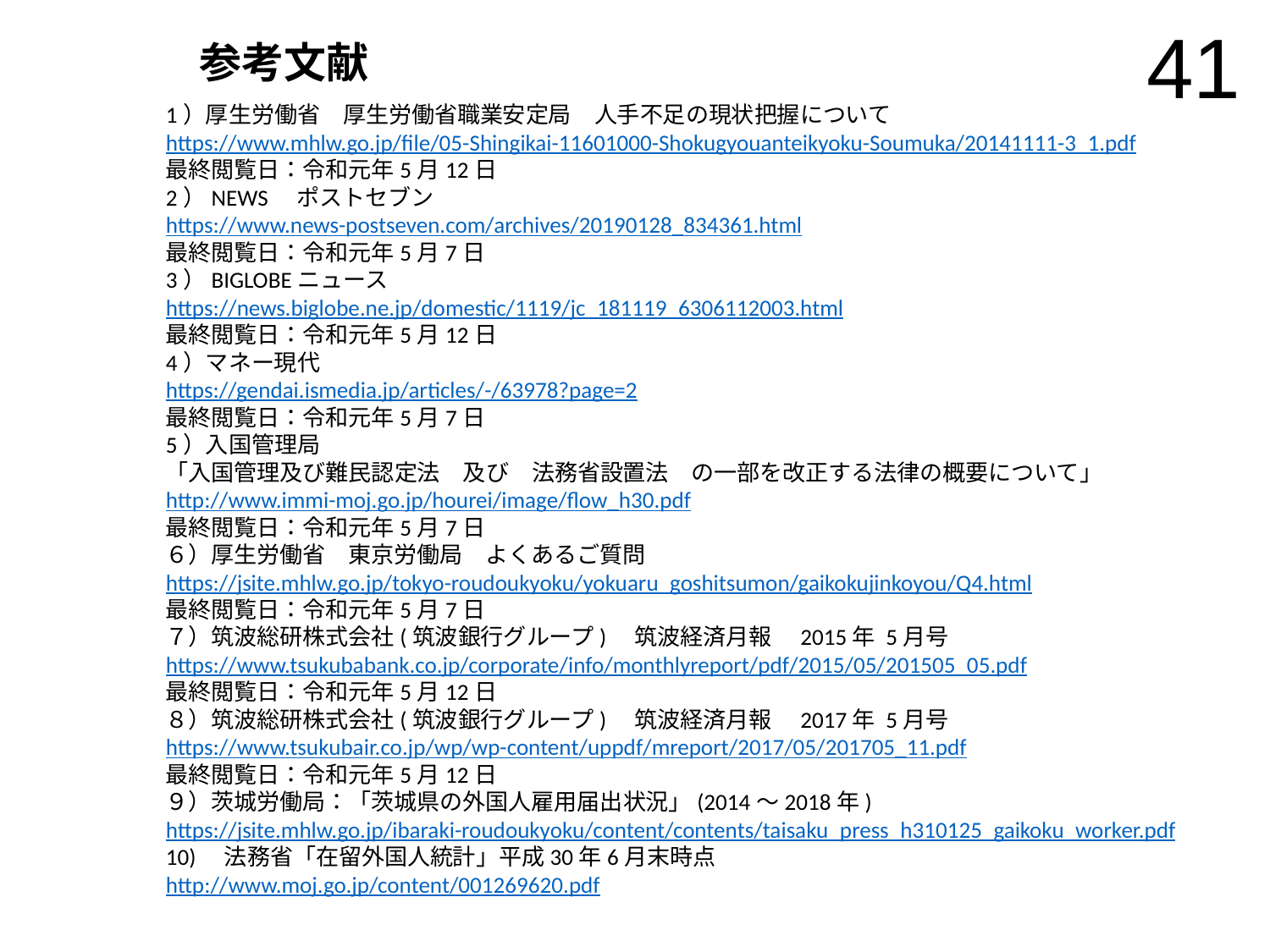

41
参考文献
1）厚生労働省　厚生労働省職業安定局　人手不足の現状把握について
https://www.mhlw.go.jp/file/05-Shingikai-11601000-Shokugyouanteikyoku-Soumuka/20141111-3_1.pdf
最終閲覧日：令和元年5月12日
2）NEWS　ポストセブン
https://www.news-postseven.com/archives/20190128_834361.html
最終閲覧日：令和元年5月7日
3）BIGLOBEニュース
https://news.biglobe.ne.jp/domestic/1119/jc_181119_6306112003.html
最終閲覧日：令和元年5月12日
4）マネー現代
https://gendai.ismedia.jp/articles/-/63978?page=2
最終閲覧日：令和元年5月7日
5）入国管理局
「入国管理及び難民認定法　及び　法務省設置法　の一部を改正する法律の概要について」
http://www.immi-moj.go.jp/hourei/image/flow_h30.pdf
最終閲覧日：令和元年5月7日
６）厚生労働省　東京労働局　よくあるご質問
https://jsite.mhlw.go.jp/tokyo-roudoukyoku/yokuaru_goshitsumon/gaikokujinkoyou/Q4.html
最終閲覧日：令和元年5月7日
７）筑波総研株式会社(筑波銀行グループ)　筑波経済月報　2015年 5月号
https://www.tsukubabank.co.jp/corporate/info/monthlyreport/pdf/2015/05/201505_05.pdf
最終閲覧日：令和元年5月12日
８）筑波総研株式会社(筑波銀行グループ)　筑波経済月報　2017年 5月号
https://www.tsukubair.co.jp/wp/wp-content/uppdf/mreport/2017/05/201705_11.pdf
最終閲覧日：令和元年5月12日
９）茨城労働局：「茨城県の外国人雇用届出状況」(2014～2018年)
https://jsite.mhlw.go.jp/ibaraki-roudoukyoku/content/contents/taisaku_press_h310125_gaikoku_worker.pdf
10)　法務省「在留外国人統計」平成30年6月末時点
http://www.moj.go.jp/content/001269620.pdf